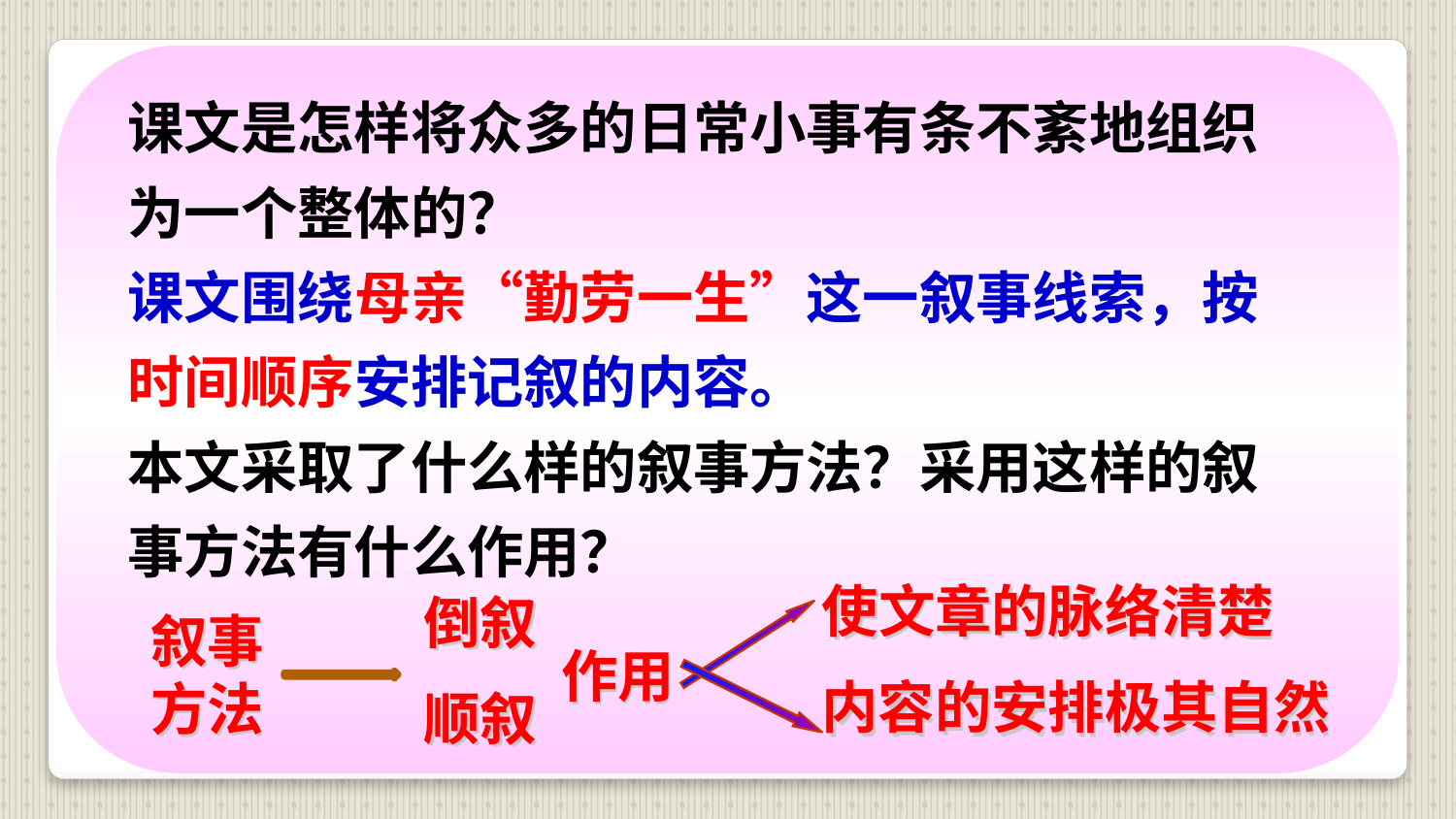

课文是怎样将众多的日常小事有条不紊地组织为一个整体的？
课文围绕母亲“勤劳一生”这一叙事线索，按时间顺序安排记叙的内容。
本文采取了什么样的叙事方法？采用这样的叙事方法有什么作用？

使文章的脉络清楚
内容的安排极其自然
倒叙
顺叙
叙事
方法
作用